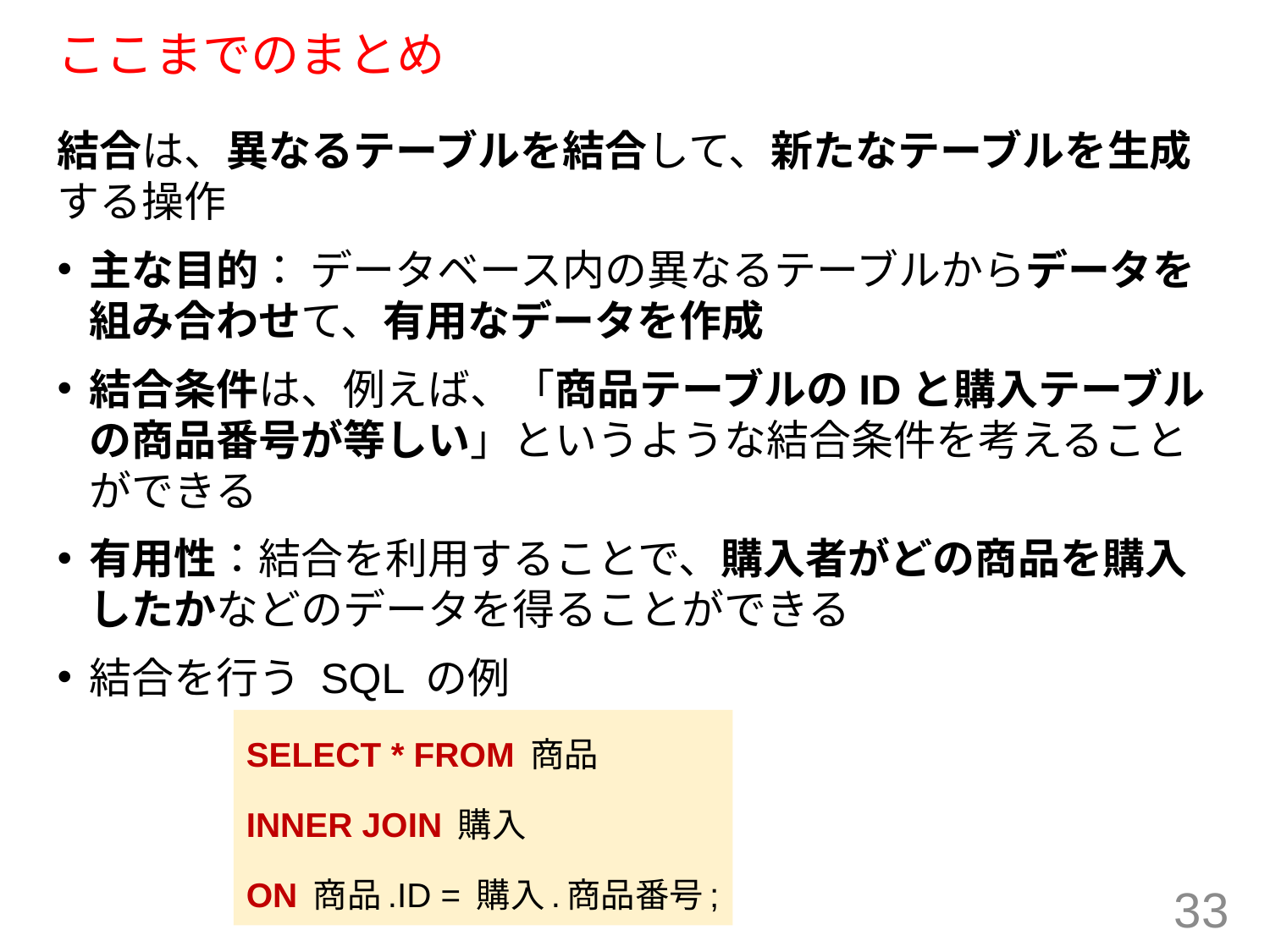

# ここまでのまとめ
結合は、異なるテーブルを結合して、新たなテーブルを生成する操作
主な目的： データベース内の異なるテーブルからデータを組み合わせて、有用なデータを作成
結合条件は、例えば、「商品テーブルのIDと購入テーブルの商品番号が等しい」というような結合条件を考えることができる
有用性：結合を利用することで、購入者がどの商品を購入したかなどのデータを得ることができる
結合を行う SQL の例

SELECT * FROM 商品
INNER JOIN 購入
ON 商品.ID = 購入.商品番号;

33